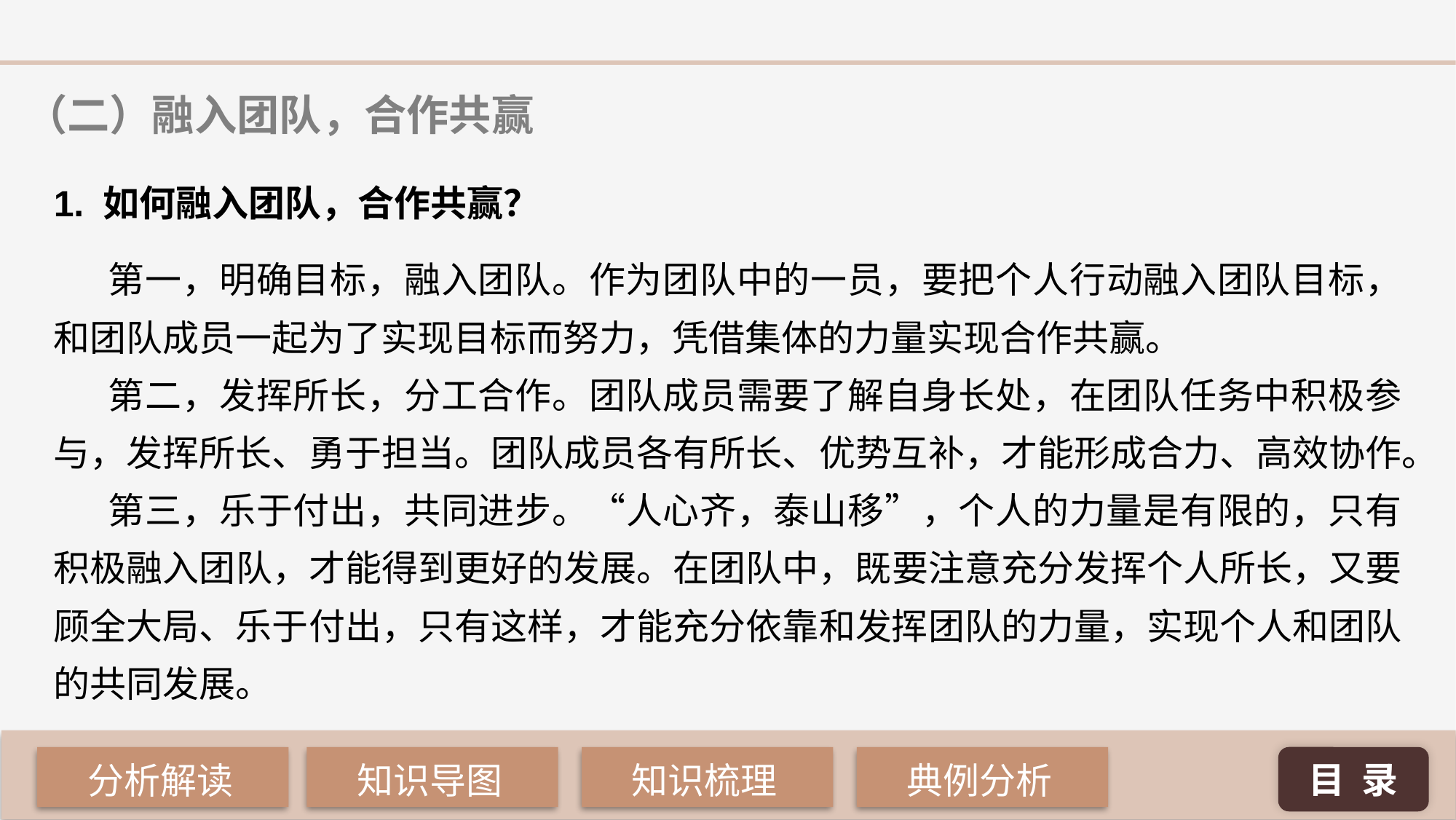

（二）融入团队，合作共赢
1. 如何融入团队，合作共赢？
第一，明确目标，融入团队。作为团队中的一员，要把个人行动融入团队目标，和团队成员一起为了实现目标而努力，凭借集体的力量实现合作共赢。
第二，发挥所长，分工合作。团队成员需要了解自身长处，在团队任务中积极参与，发挥所长、勇于担当。团队成员各有所长、优势互补，才能形成合力、高效协作。
第三，乐于付出，共同进步。“人心齐，泰山移”，个人的力量是有限的，只有积极融入团队，才能得到更好的发展。在团队中，既要注意充分发挥个人所长，又要顾全大局、乐于付出，只有这样，才能充分依靠和发挥团队的力量，实现个人和团队的共同发展。